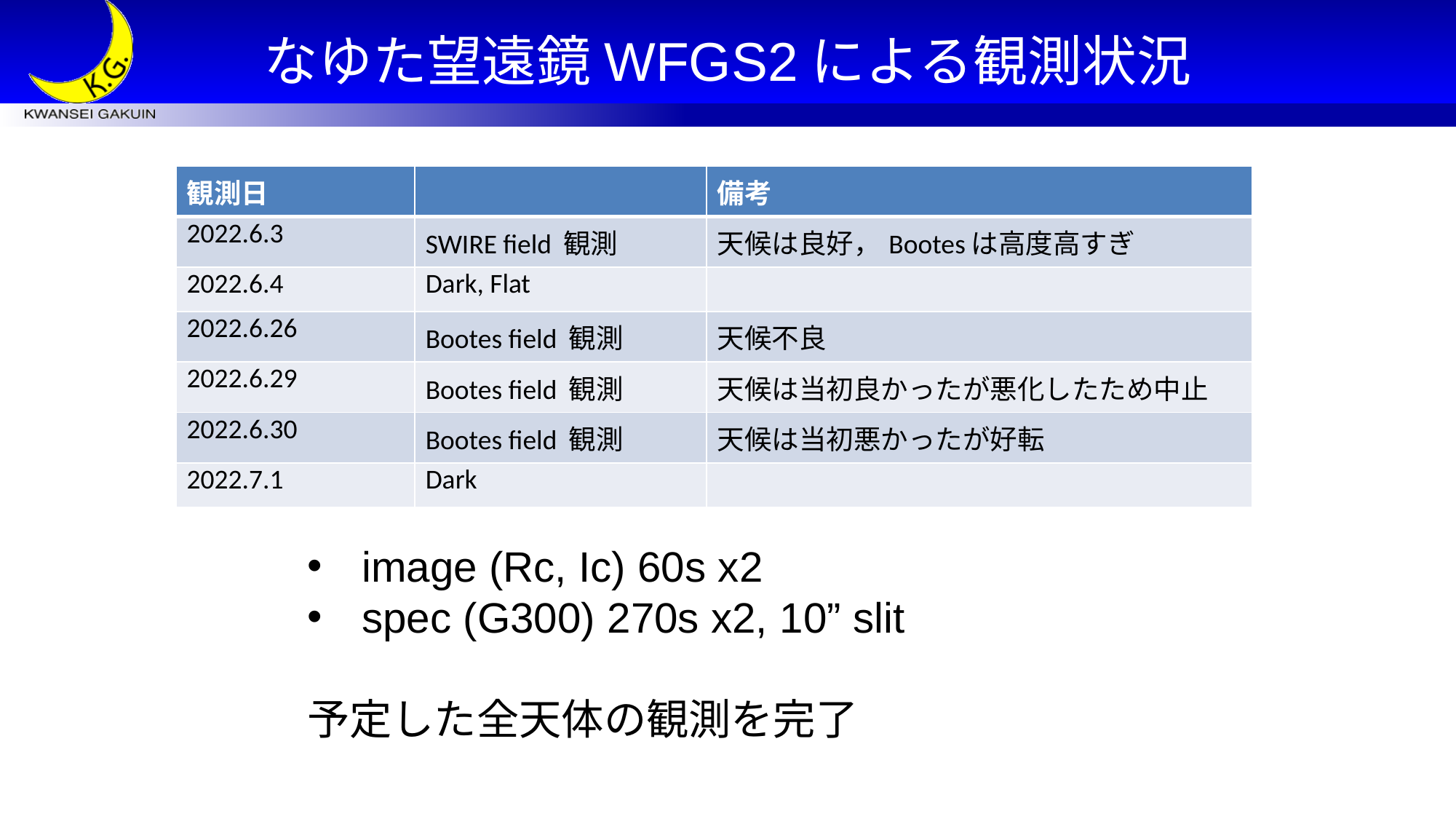

なゆた望遠鏡WFGS2による観測状況
| 観測日 |  | 備考 |
| --- | --- | --- |
| 2022.6.3 | SWIRE field 観測 | 天候は良好，Bootesは高度高すぎ |
| 2022.6.4 | Dark, Flat |  |
| 2022.6.26 | Bootes field 観測 | 天候不良 |
| 2022.6.29 | Bootes field 観測 | 天候は当初良かったが悪化したため中止 |
| 2022.6.30 | Bootes field 観測 | 天候は当初悪かったが好転 |
| 2022.7.1 | Dark |  |
image (Rc, Ic) 60s x2
spec (G300) 270s x2, 10” slit

予定した全天体の観測を完了